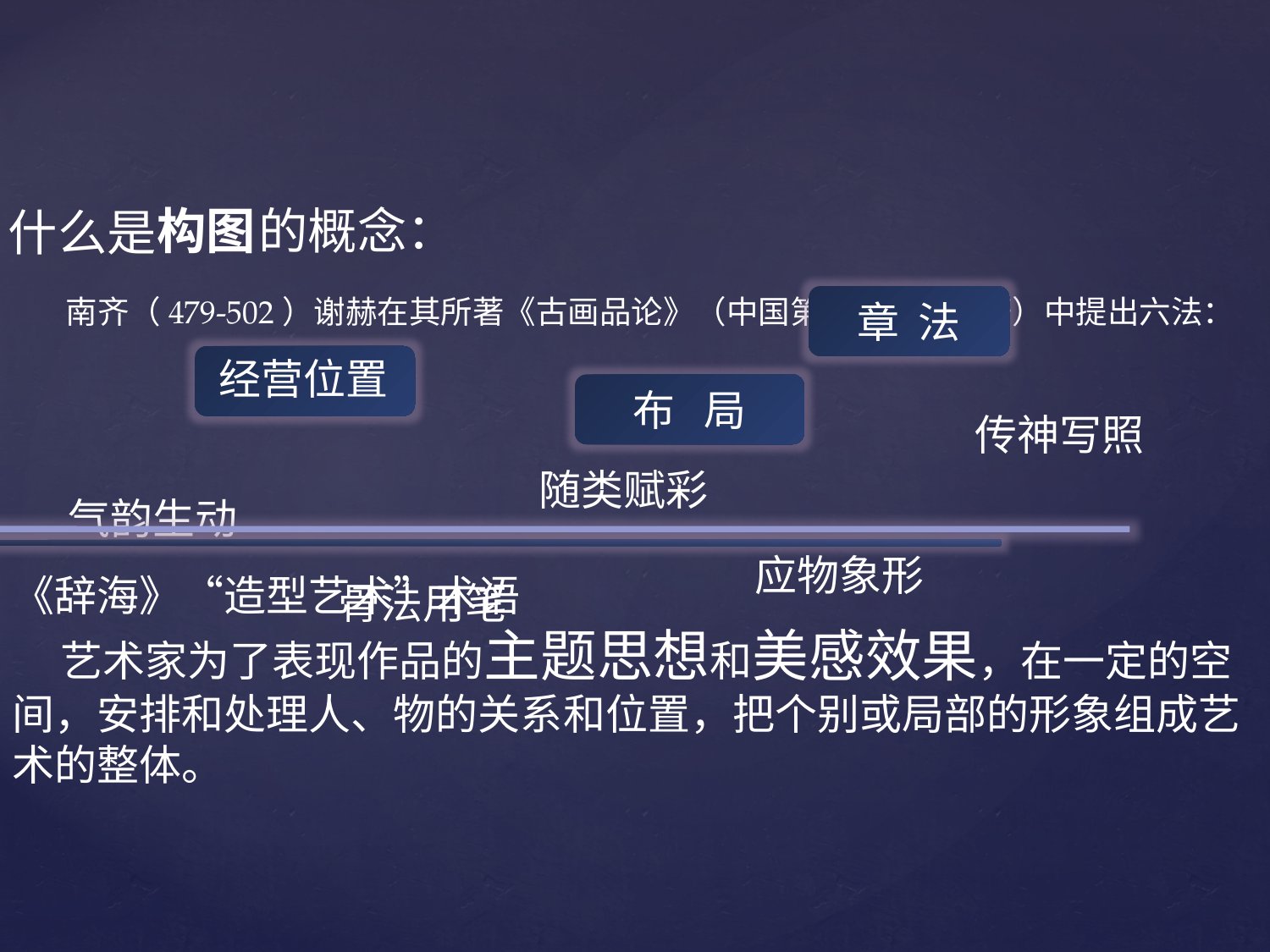

构图
的概念：
什么是
南齐（479-502）谢赫在其所著《古画品论》（中国第一部画论专著）中提出六法：
章  法

经营位置
布   局
传神写照
随类赋彩
气韵生动

应物象形
《辞海》“造型艺术”术语
    艺术家为了表现作品的主题思想和美感效果，在一定的空间，安排和处理人、物的关系和位置，把个别或局部的形象组成艺术的整体。
骨法用笔